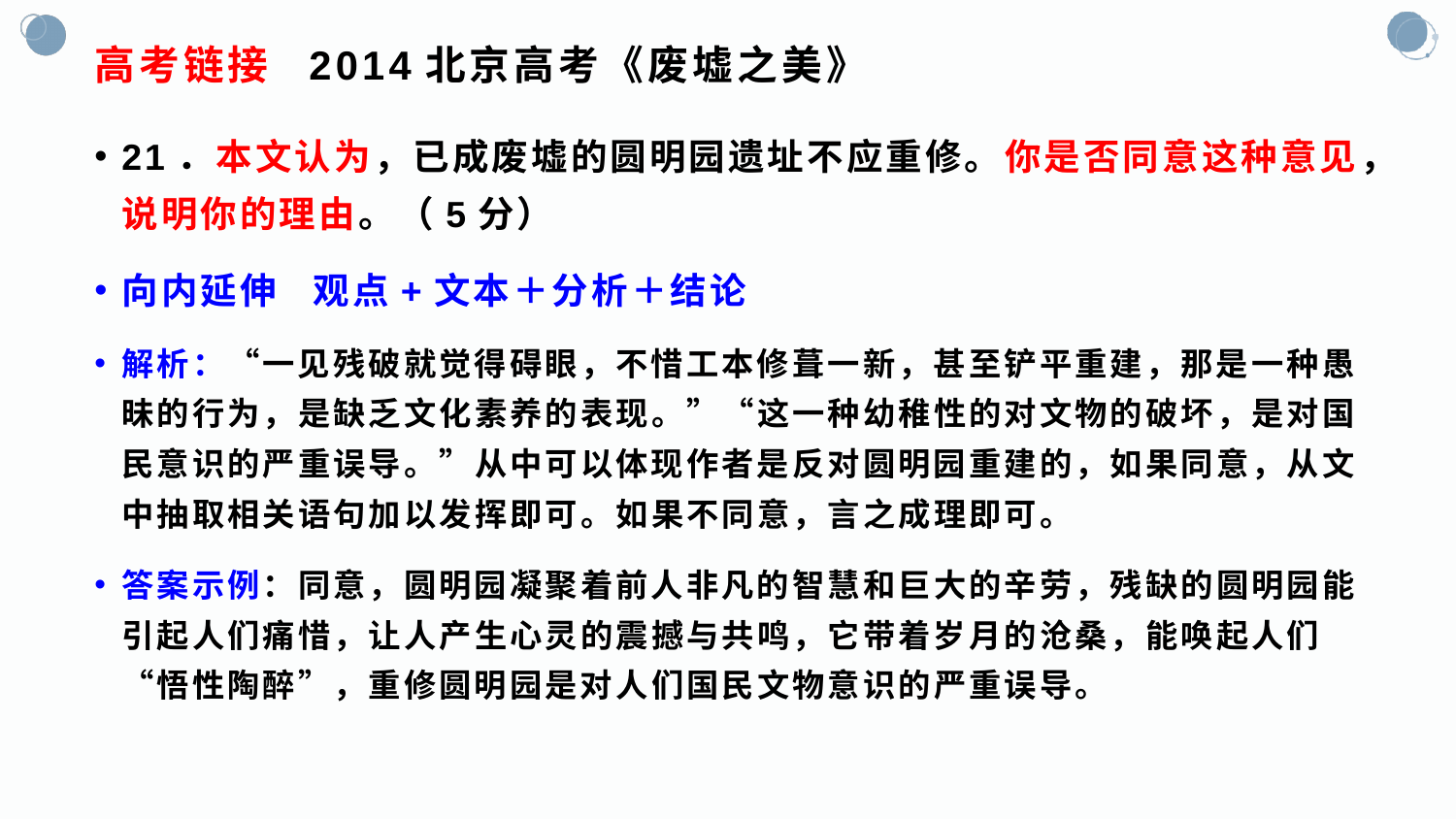

# 高考链接  2014北京高考《废墟之美》
21．本文认为，已成废墟的圆明园遗址不应重修。你是否同意这种意见，说明你的理由。（5分）
向内延伸   观点+文本＋分析＋结论
解析：“一见残破就觉得碍眼，不惜工本修葺一新，甚至铲平重建，那是一种愚昧的行为，是缺乏文化素养的表现。”“这一种幼稚性的对文物的破坏，是对国民意识的严重误导。”从中可以体现作者是反对圆明园重建的，如果同意，从文中抽取相关语句加以发挥即可。如果不同意，言之成理即可。
答案示例：同意，圆明园凝聚着前人非凡的智慧和巨大的辛劳，残缺的圆明园能引起人们痛惜，让人产生心灵的震撼与共鸣，它带着岁月的沧桑，能唤起人们“悟性陶醉”，重修圆明园是对人们国民文物意识的严重误导。